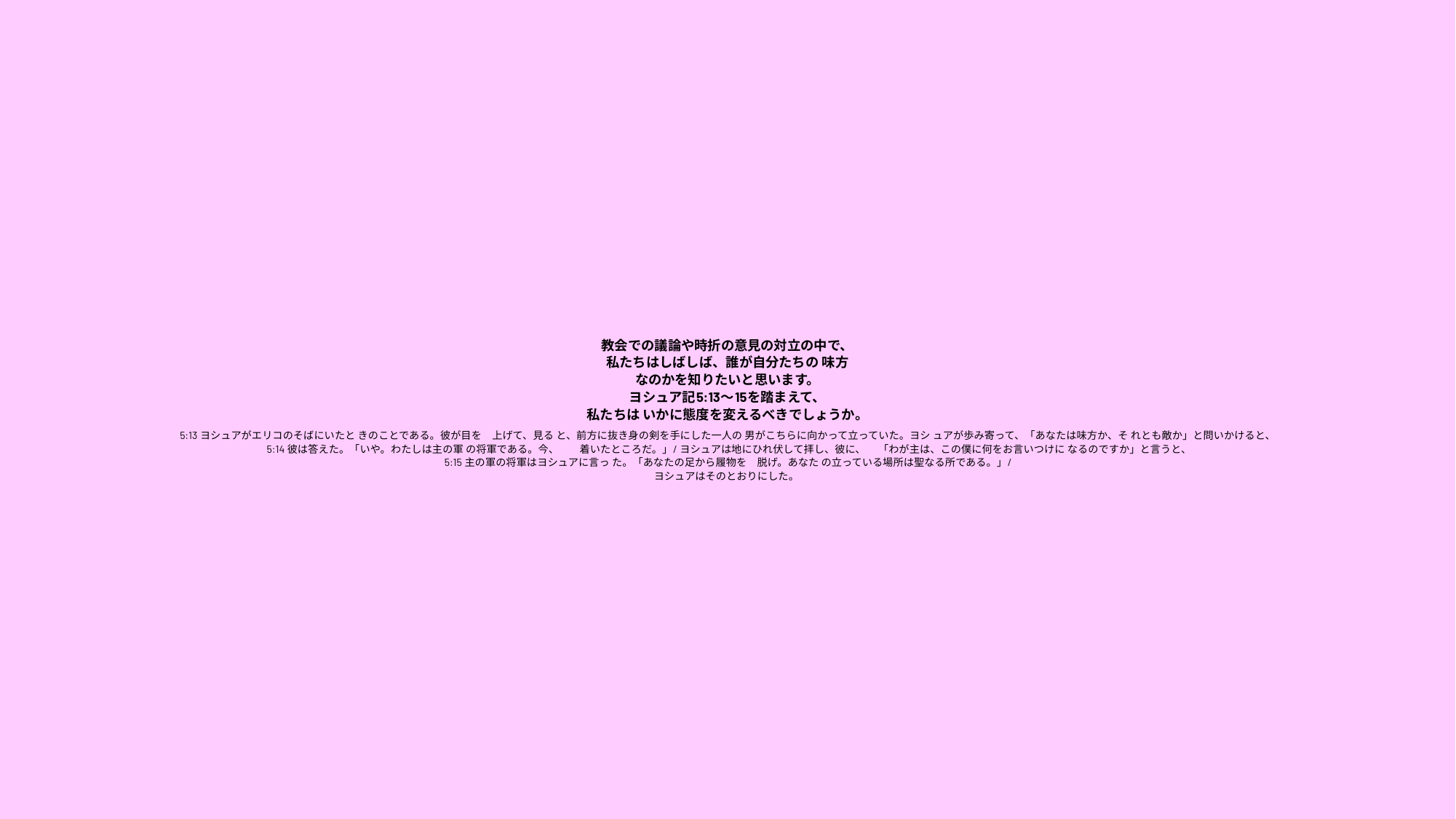

# 教会での議論や時折の意見の対立の中で、 私たちはしばしば、誰が自分たちの 味方 なのかを知りたいと思います。 ヨシュア記5:13～15を踏まえて、 私たちは いかに態度を変えるべきでしょうか。 5:13 ヨシュアがエリコのそばにいたと きのことである。彼が目を　上げて、見る と、前方に抜き身の剣を手にした一人の 男がこちらに向かって立っていた。ヨシ ュアが歩み寄って、「あなたは味方か、そ れとも敵か」と問いかけると、 5:14 彼は答えた。「いや。わたしは主の軍 の将軍である。今、　　着いたところだ。」/ ヨシュアは地にひれ伏して拝し、彼に、　 「わが主は、この僕に何をお言いつけに なるのですか」と言うと、 5:15 主の軍の将軍はヨシュアに言っ た。「あなたの足から履物を　脱げ。あなた の立っている場所は聖なる所である。」/ ヨシュアはそのとおりにした。